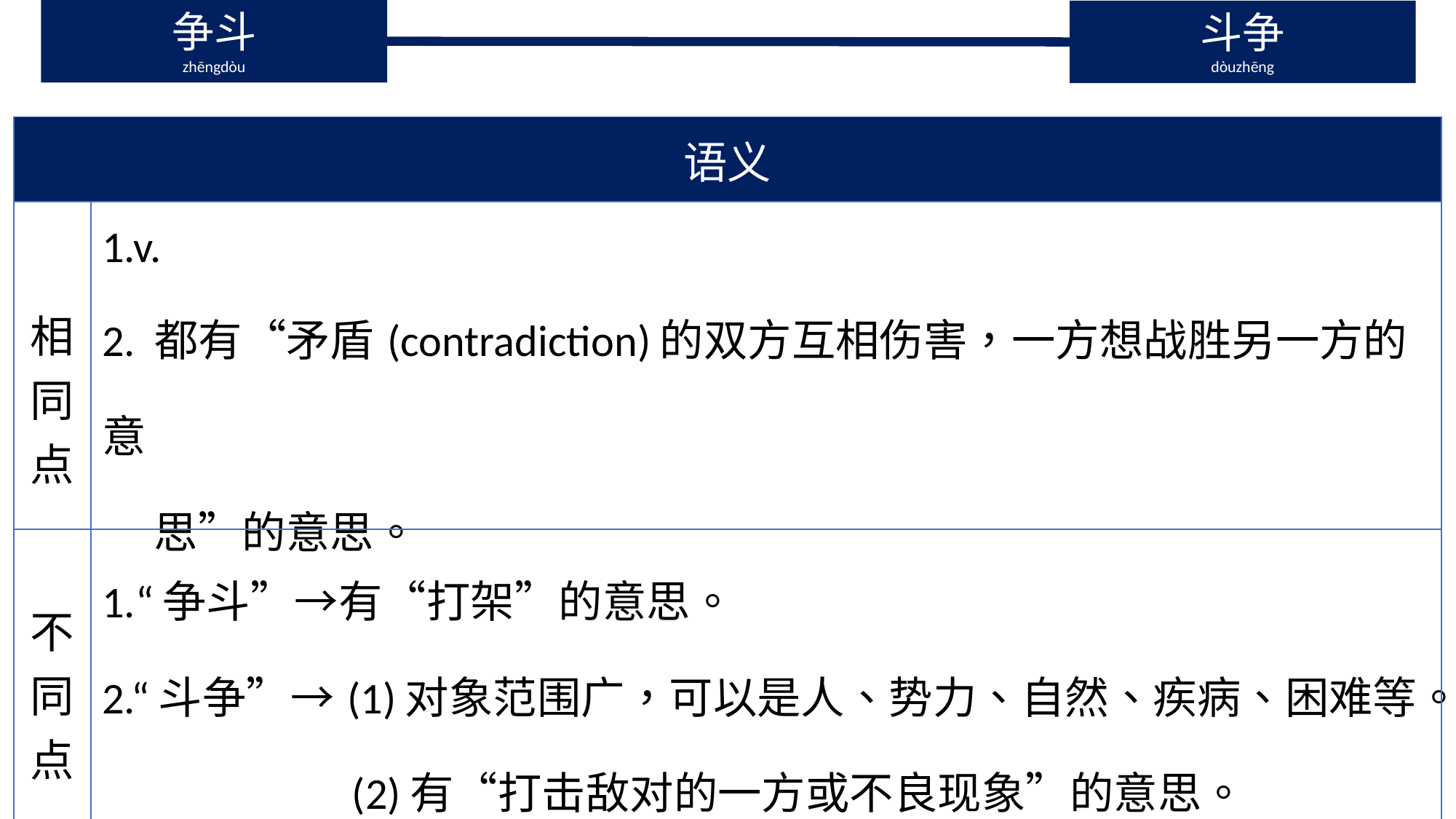

争斗
zhēngdòu

斗争
dòuzhēng

| 语义 |  |
| --- | --- |
| 相同点 | 1.v. 2. 都有“矛盾(contradiction)的双方互相伤害，一方想战胜另一方的意 思”的意思。 |
| 不同点 | 1.“争斗”→有“打架”的意思。 2.“斗争”→(1)对象范围广，可以是人、势力、自然、疾病、困难等。 (2)有“打击敌对的一方或不良现象”的意思。 (3)为“实现目标努力奋斗”的意思。 |